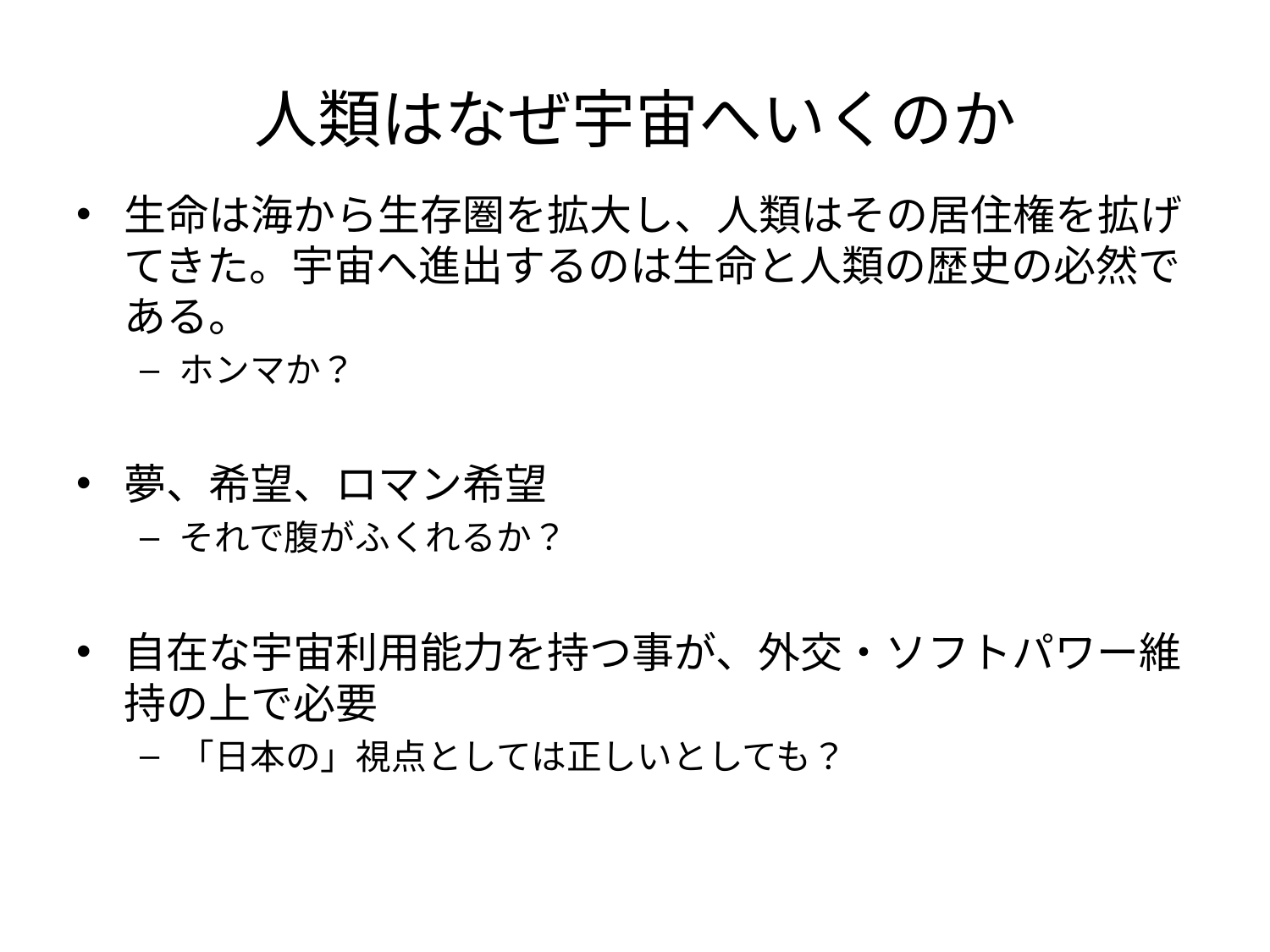

# 人類はなぜ宇宙へいくのか
生命は海から生存圏を拡大し、人類はその居住権を拡げてきた。宇宙へ進出するのは生命と人類の歴史の必然である。
ホンマか？

夢、希望、ロマン希望
それで腹がふくれるか？

自在な宇宙利用能力を持つ事が、外交・ソフトパワー維持の上で必要
「日本の」視点としては正しいとしても？